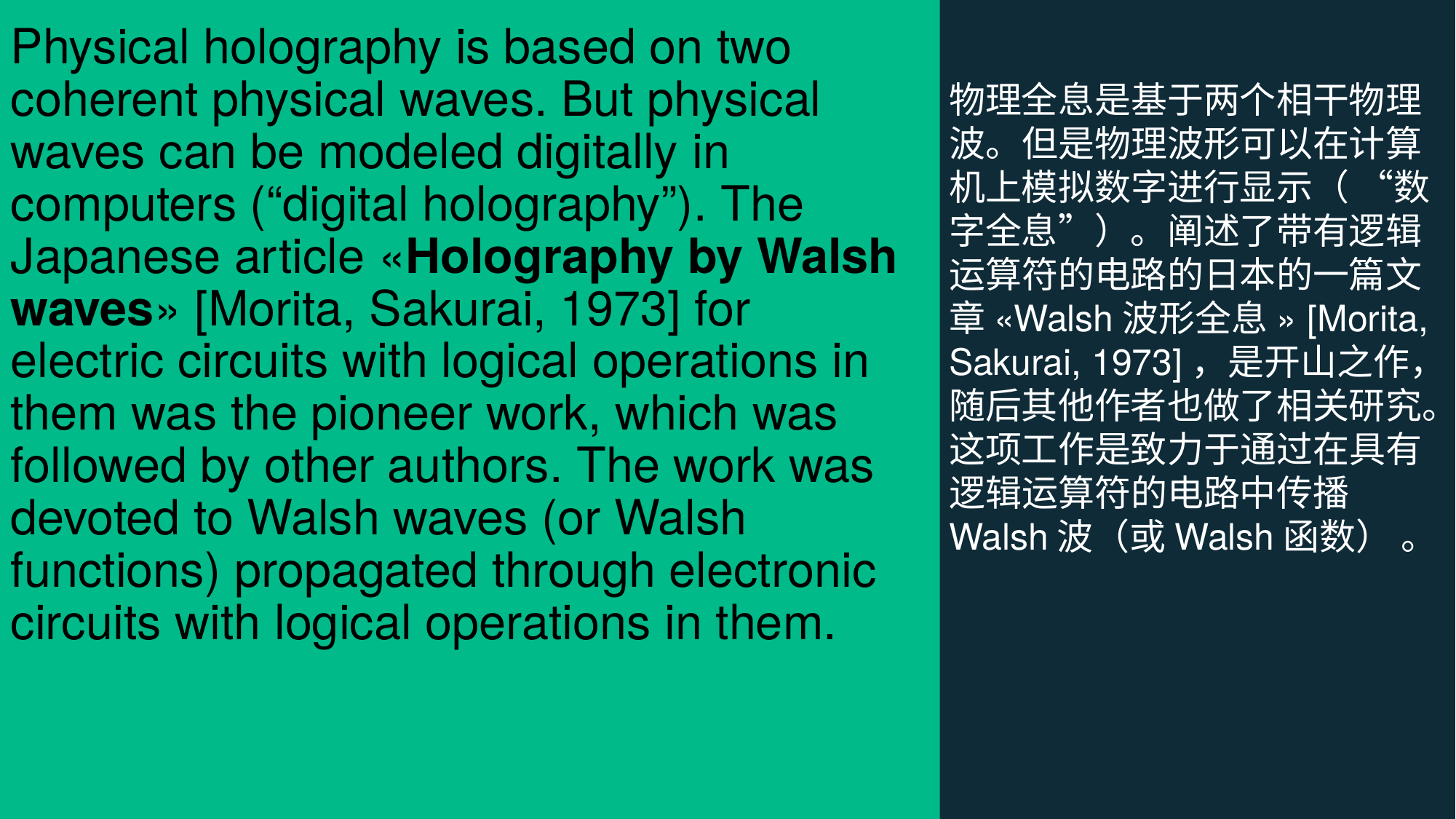

Physical holography is based on two coherent physical waves. But physical waves can be modeled digitally in computers (“digital holography”). The Japanese article «Holography by Walsh waves» [Morita, Sakurai, 1973] for electric circuits with logical operations in them was the pioneer work, which was followed by other authors. The work was devoted to Walsh waves (or Walsh functions) propagated through electronic circuits with logical operations in them.
物理全息是基于两个相干物理波。但是物理波形可以在计算机上模拟数字进行显示（ “数字全息”）。阐述了带有逻辑运算符的电路的日本的一篇文章«Walsh波形全息» [Morita, Sakurai, 1973]，是开山之作，随后其他作者也做了相关研究。这项工作是致力于通过在具有逻辑运算符的电路中传播Walsh波（或Walsh函数） 。